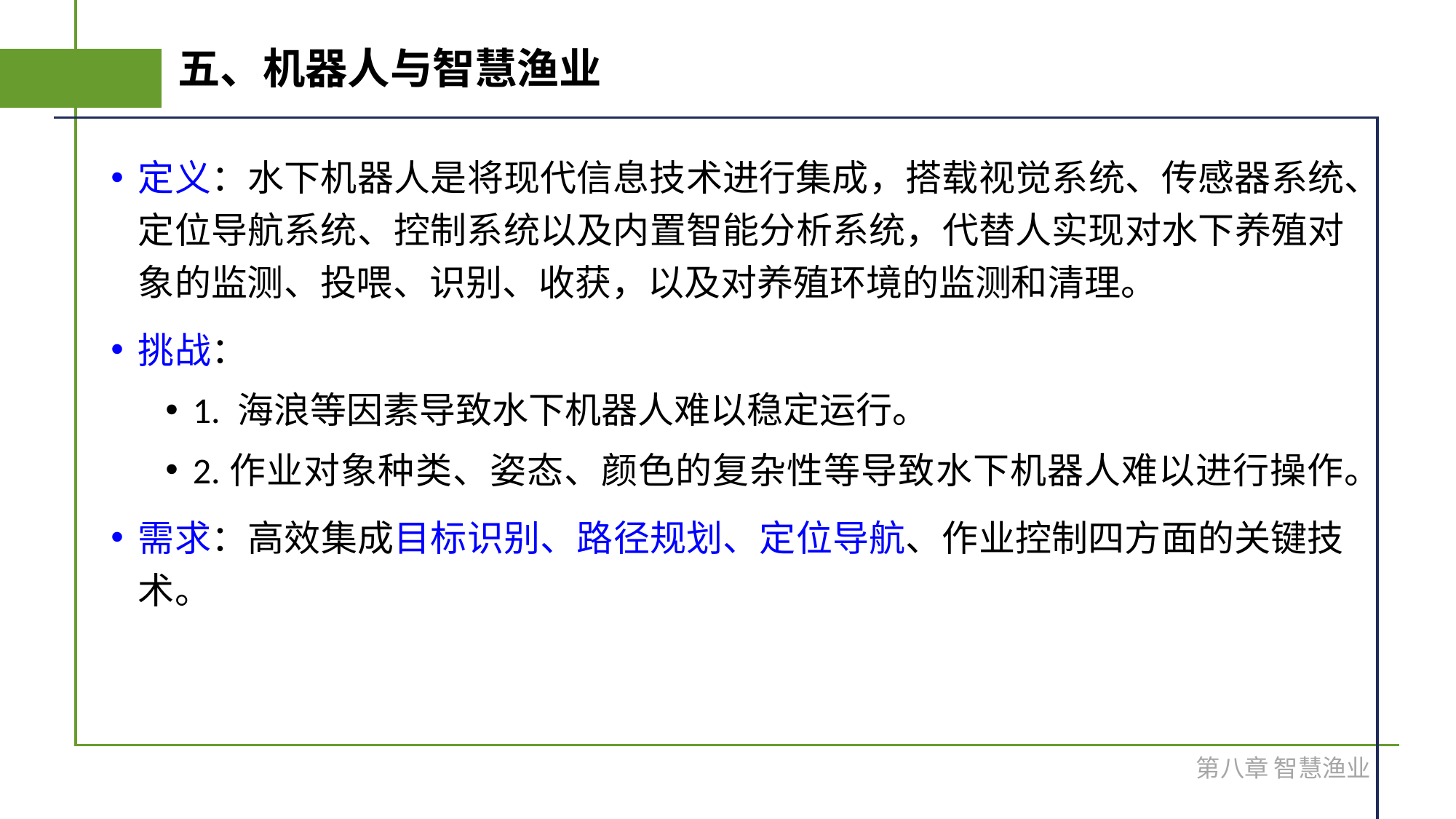

# 五、机器人与智慧渔业
定义：水下机器人是将现代信息技术进行集成，搭载视觉系统、传感器系统、定位导航系统、控制系统以及内置智能分析系统，代替人实现对水下养殖对象的监测、投喂、识别、收获，以及对养殖环境的监测和清理。
挑战：
1. 海浪等因素导致水下机器人难以稳定运行。
2.作业对象种类、姿态、颜色的复杂性等导致水下机器人难以进行操作。
需求：高效集成目标识别、路径规划、定位导航、作业控制四方面的关键技术。
第八章 智慧渔业